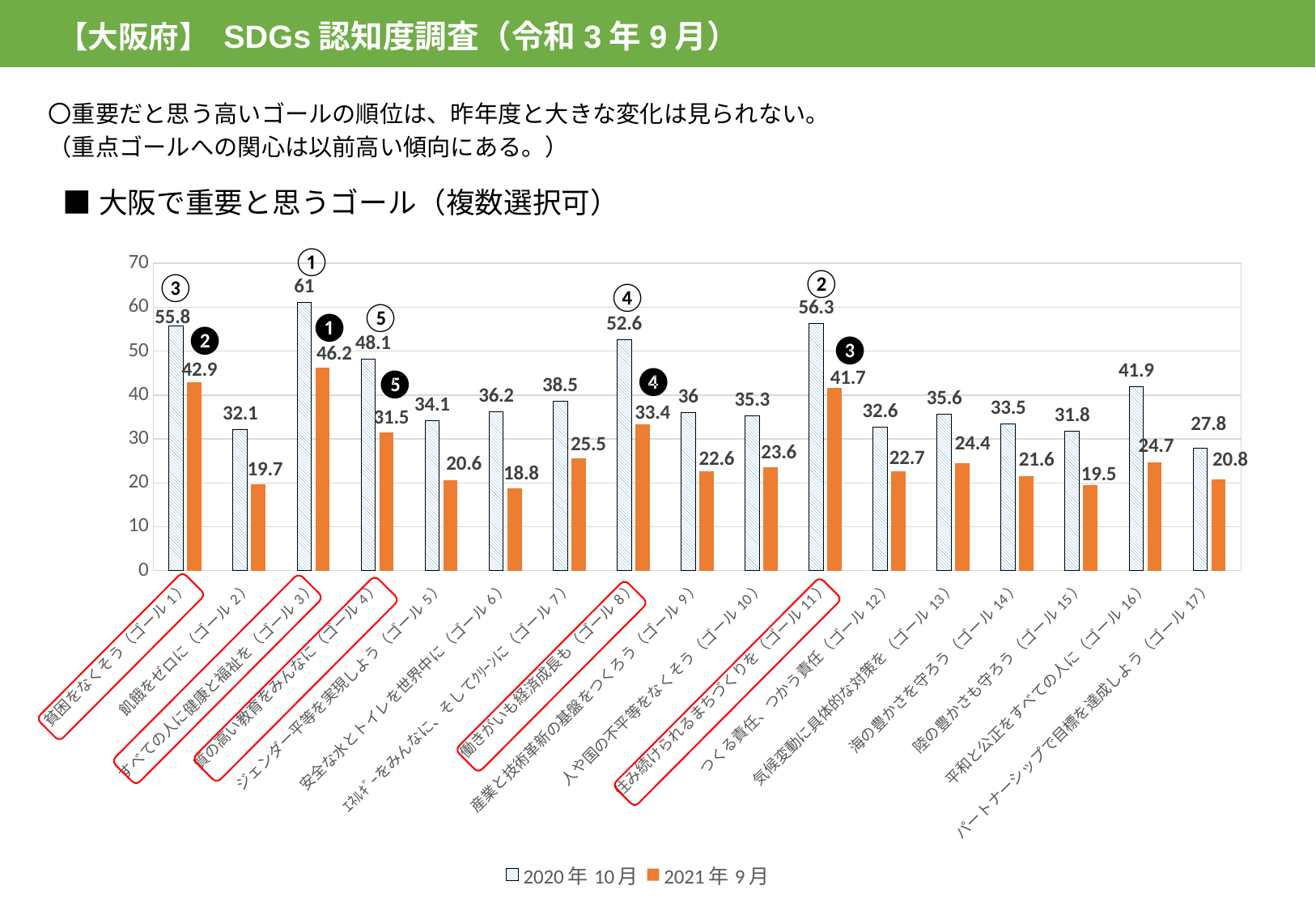

【大阪府】 SDGs認知度調査（令和3年9月）
〇重要だと思う高いゴールの順位は、昨年度と大きな変化は見られない。
（重点ゴールへの関心は以前高い傾向にある。）
■大阪で重要と思うゴール（複数選択可）
①

### Chart

| Category | 2020年10月 | 2021年9月 |
|---|---|---|
| 貧困をなくそう（ゴール1） | 55.8 | 42.9 |
| 飢餓をゼロに（ゴール2） | 32.1 | 19.7 |
| すべての人に健康と福祉を（ゴール3） | 61.0 | 46.2 |
| 質の高い教育をみんなに（ゴール4） | 48.1 | 31.5 |
| ジェンダー平等を実現しよう（ゴール5） | 34.1 | 20.6 |
| 安全な水とトイレを世界中に（ゴール6） | 36.2 | 18.8 |
| ｴﾈﾙｷﾞｰをみんなに、そしてｸﾘｰﾝに（ゴール7） | 38.5 | 25.5 |
| 働きがいも経済成長も（ゴール8） | 52.6 | 33.4 |
| 産業と技術革新の基盤をつくろう（ゴール9） | 36.0 | 22.6 |
| 人や国の不平等をなくそう（ゴール10） | 35.3 | 23.6 |
| 住み続けられるまちづくりを（ゴール11） | 56.3 | 41.7 |
| つくる責任、つかう責任（ゴール12） | 32.6 | 22.7 |
| 気候変動に具体的な対策を（ゴール13） | 35.6 | 24.4 |
| 海の豊かさを守ろう（ゴール14） | 33.5 | 21.6 |
| 陸の豊かさも守ろう（ゴール15） | 31.8 | 19.5 |
| 平和と公正をすべての人に（ゴール16） | 41.9 | 24.7 |
| パートナーシップで目標を達成しよう（ゴール17） | 27.8 | 20.8 |
②
③
④
⑤
❶
❷
❸
❹
❺